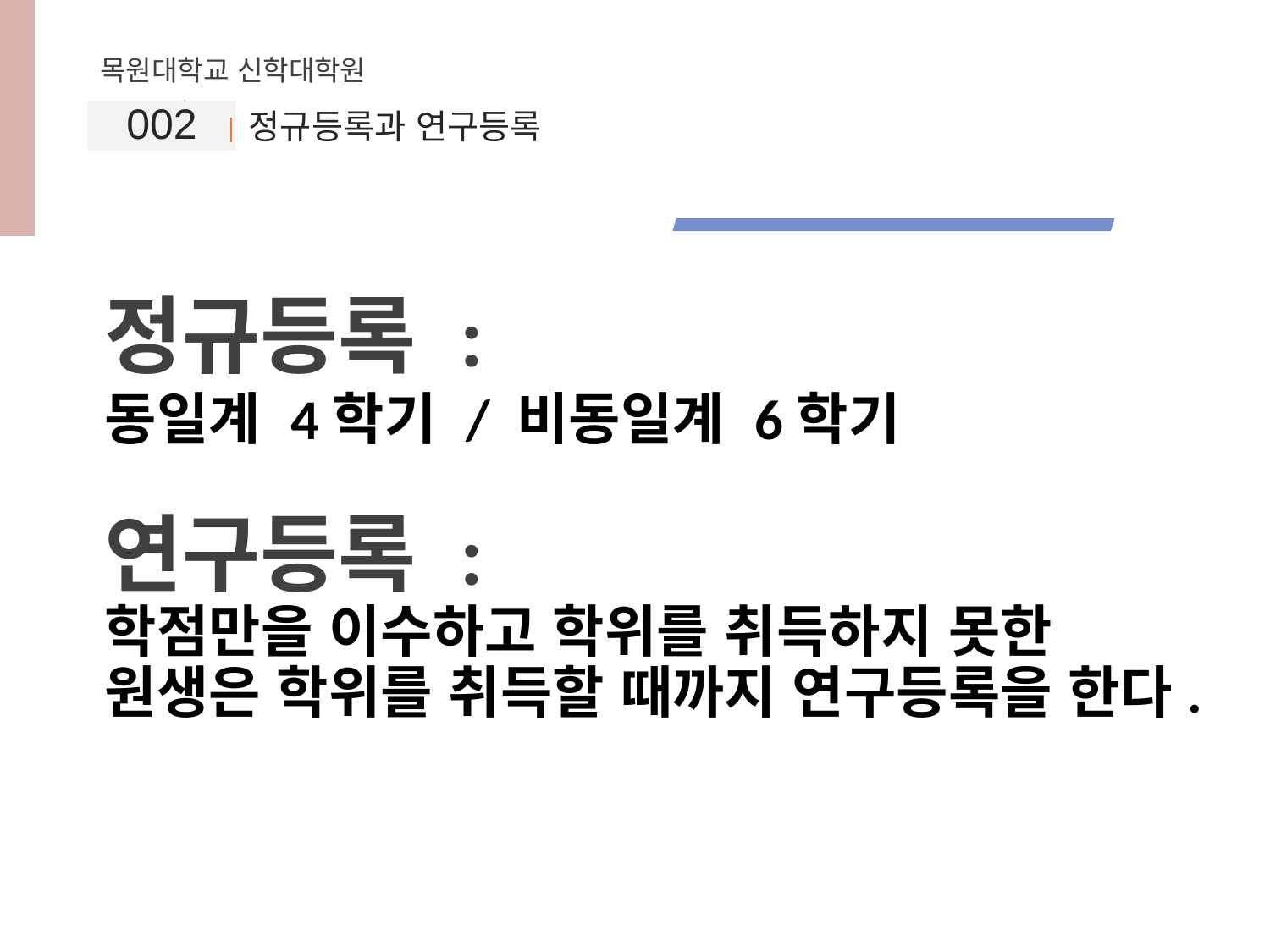

목원대학교 신학대학원
002
# 정규등록과 연구등록
정규등록 :
동일계 4학기 / 비동일계 6학기

연구등록 :
학점만을 이수하고 학위를 취득하지 못한
원생은 학위를 취득할 때까지 연구등록을 한다.